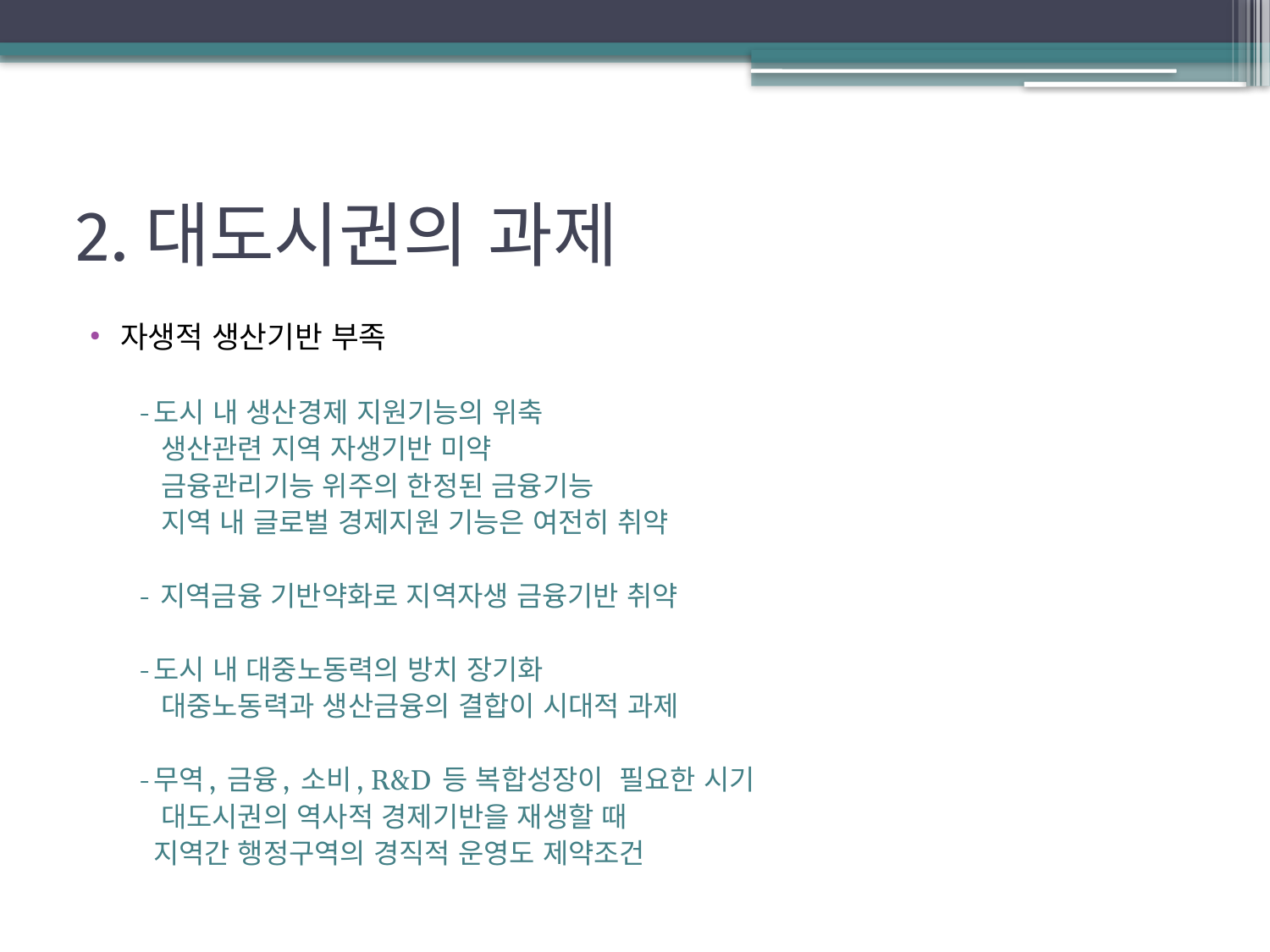

# 2.대도시권의 과제
자생적 생산기반 부족

  -도시 내 생산경제 지원기능의 위축
    생산관련 지역 자생기반 미약
    금융관리기능 위주의 한정된 금융기능
    지역 내 글로벌 경제지원 기능은 여전히 취약

  - 지역금융 기반약화로 지역자생 금융기반 취약

  -도시 내 대중노동력의 방치 장기화
    대중노동력과 생산금융의 결합이 시대적 과제

  -무역, 금융, 소비, R&D 등 복합성장이  필요한 시기
    대도시권의 역사적 경제기반을 재생할 때
   지역간 행정구역의 경직적 운영도 제약조건